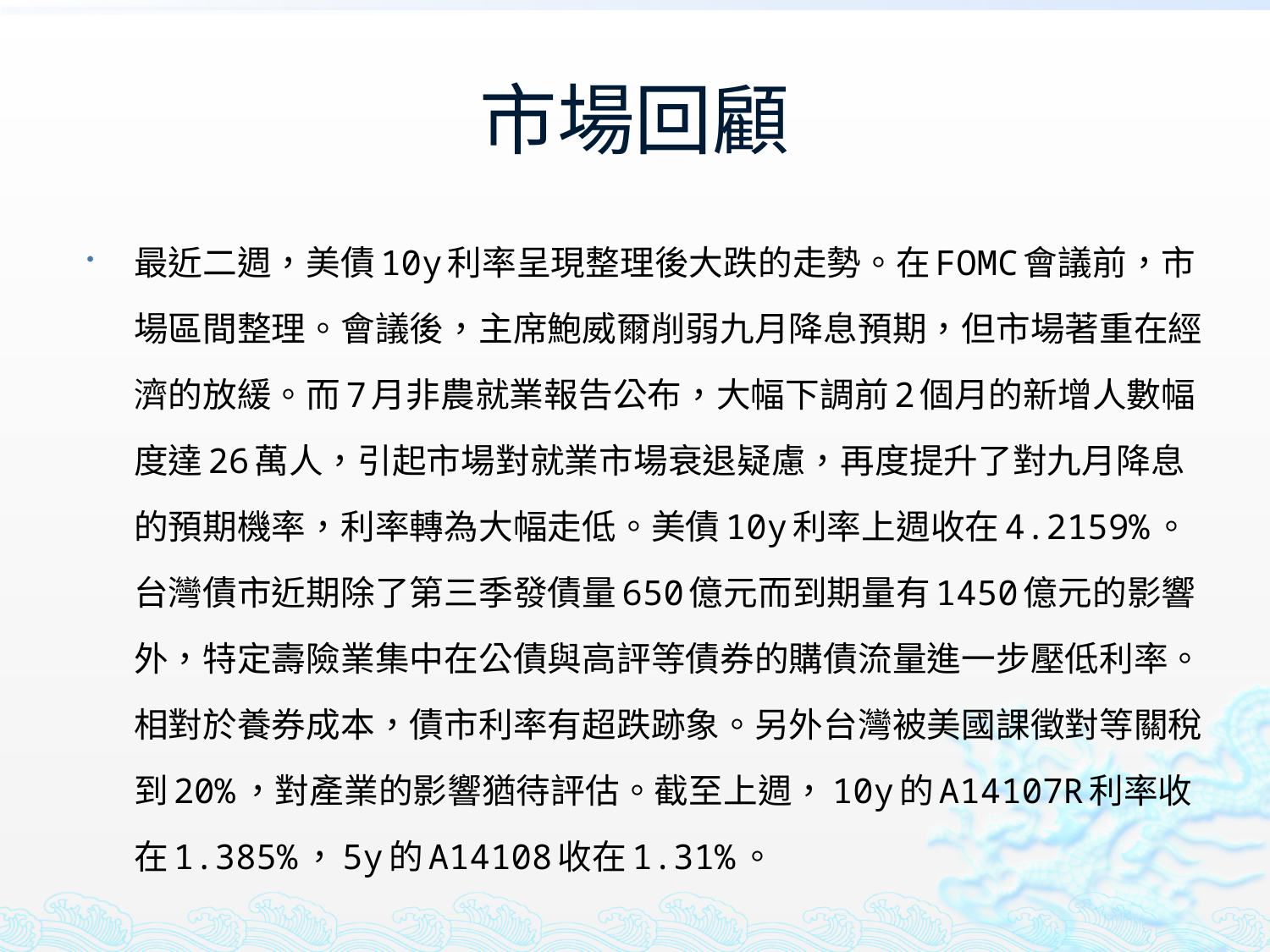

# 市場回顧
最近二週，美債10y利率呈現整理後大跌的走勢。在FOMC會議前，市場區間整理。會議後，主席鮑威爾削弱九月降息預期，但市場著重在經濟的放緩。而7月非農就業報告公布，大幅下調前2個月的新增人數幅度達26萬人，引起市場對就業市場衰退疑慮，再度提升了對九月降息的預期機率，利率轉為大幅走低。美債10y利率上週收在4.2159%。台灣債市近期除了第三季發債量650億元而到期量有1450億元的影響外，特定壽險業集中在公債與高評等債券的購債流量進一步壓低利率。相對於養券成本，債市利率有超跌跡象。另外台灣被美國課徵對等關稅到20%，對產業的影響猶待評估。截至上週，10y的A14107R利率收在1.385%，5y的A14108收在1.31%。